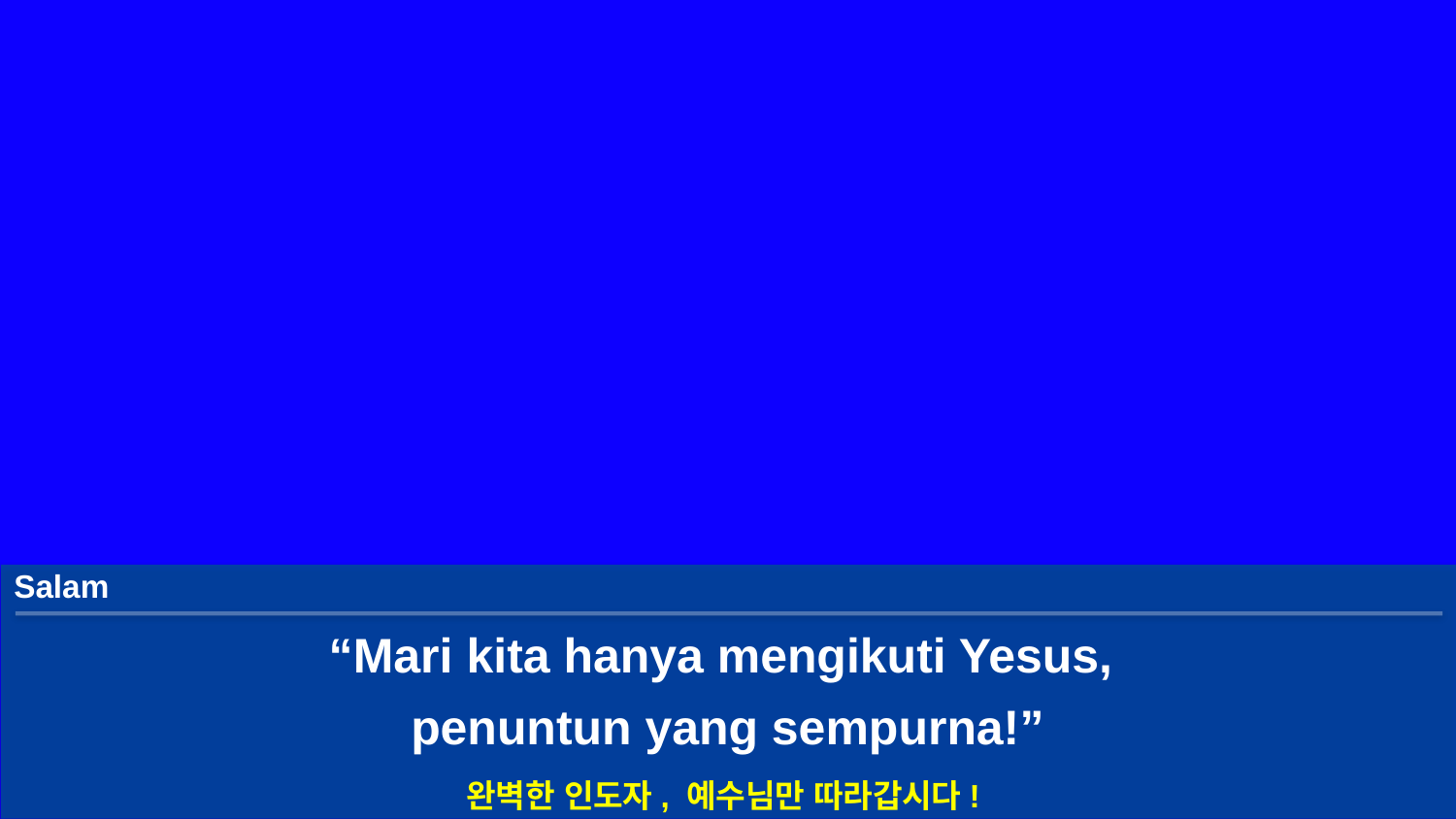

Salam

“Mari kita hanya mengikuti Yesus,
penuntun yang sempurna!”
완벽한 인도자, 예수님만 따라갑시다!